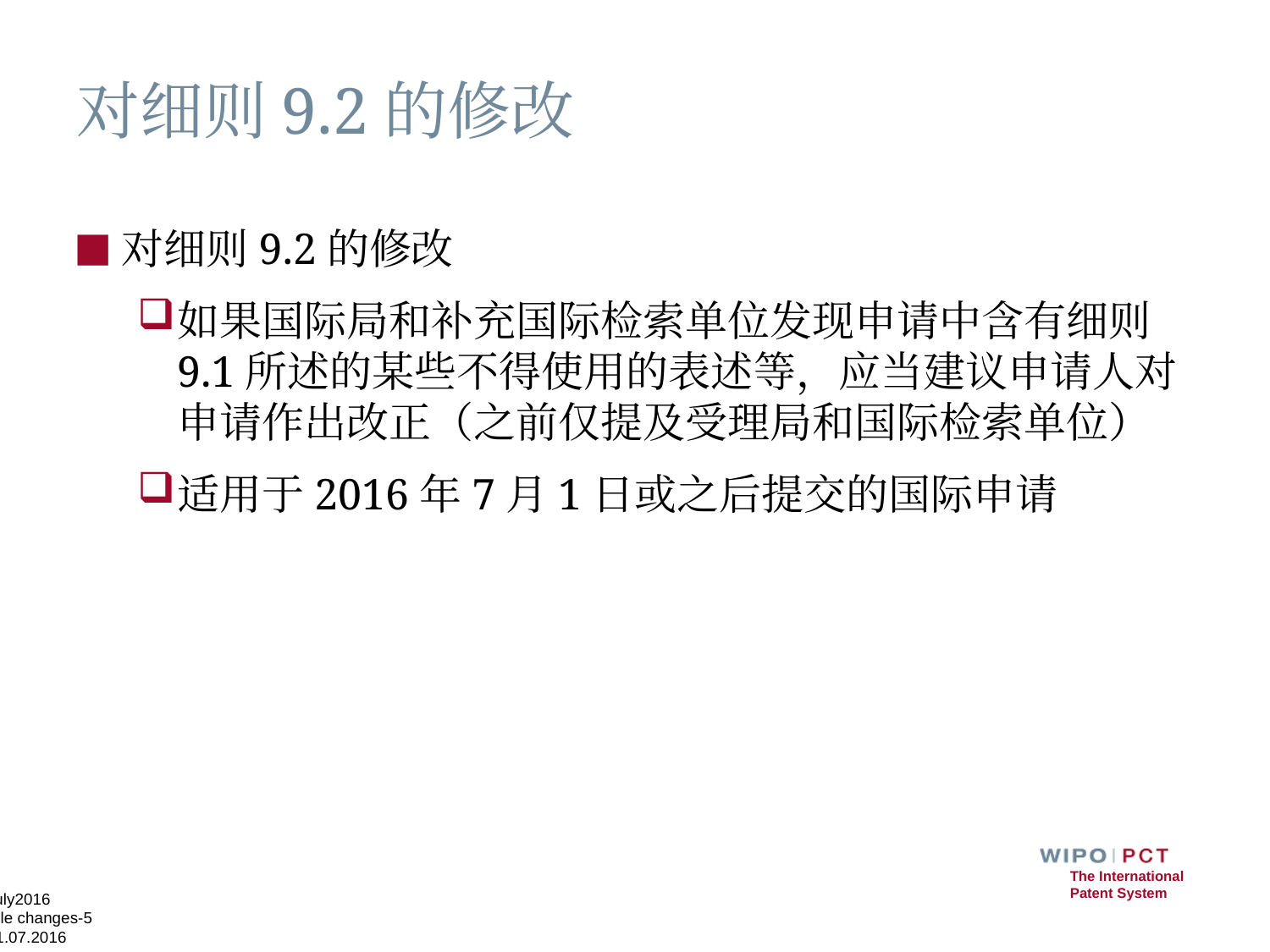

# 对细则9.2的修改
对细则9.2的修改
如果国际局和补充国际检索单位发现申请中含有细则9.1所述的某些不得使用的表述等，应当建议申请人对申请作出改正（之前仅提及受理局和国际检索单位）
适用于2016年7月1日或之后提交的国际申请